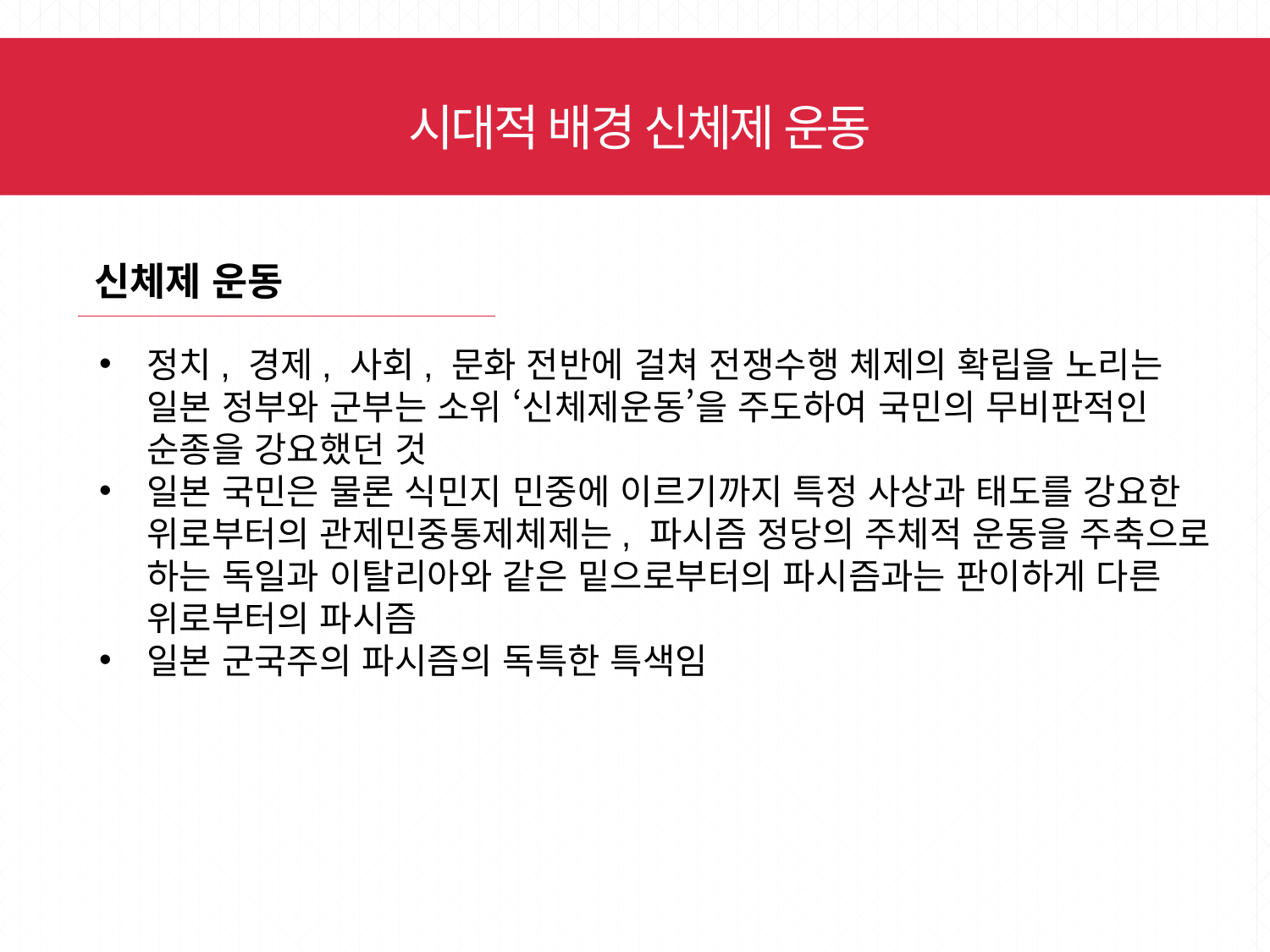

시대적 배경 신체제 운동

신체제 운동
정치, 경제, 사회, 문화 전반에 걸쳐 전쟁수행 체제의 확립을 노리는 일본 정부와 군부는 소위 ‘신체제운동’을 주도하여 국민의 무비판적인 순종을 강요했던 것
일본 국민은 물론 식민지 민중에 이르기까지 특정 사상과 태도를 강요한 위로부터의 관제민중통제체제는, 파시즘 정당의 주체적 운동을 주축으로 하는 독일과 이탈리아와 같은 밑으로부터의 파시즘과는 판이하게 다른 위로부터의 파시즘
일본 군국주의 파시즘의 독특한 특색임